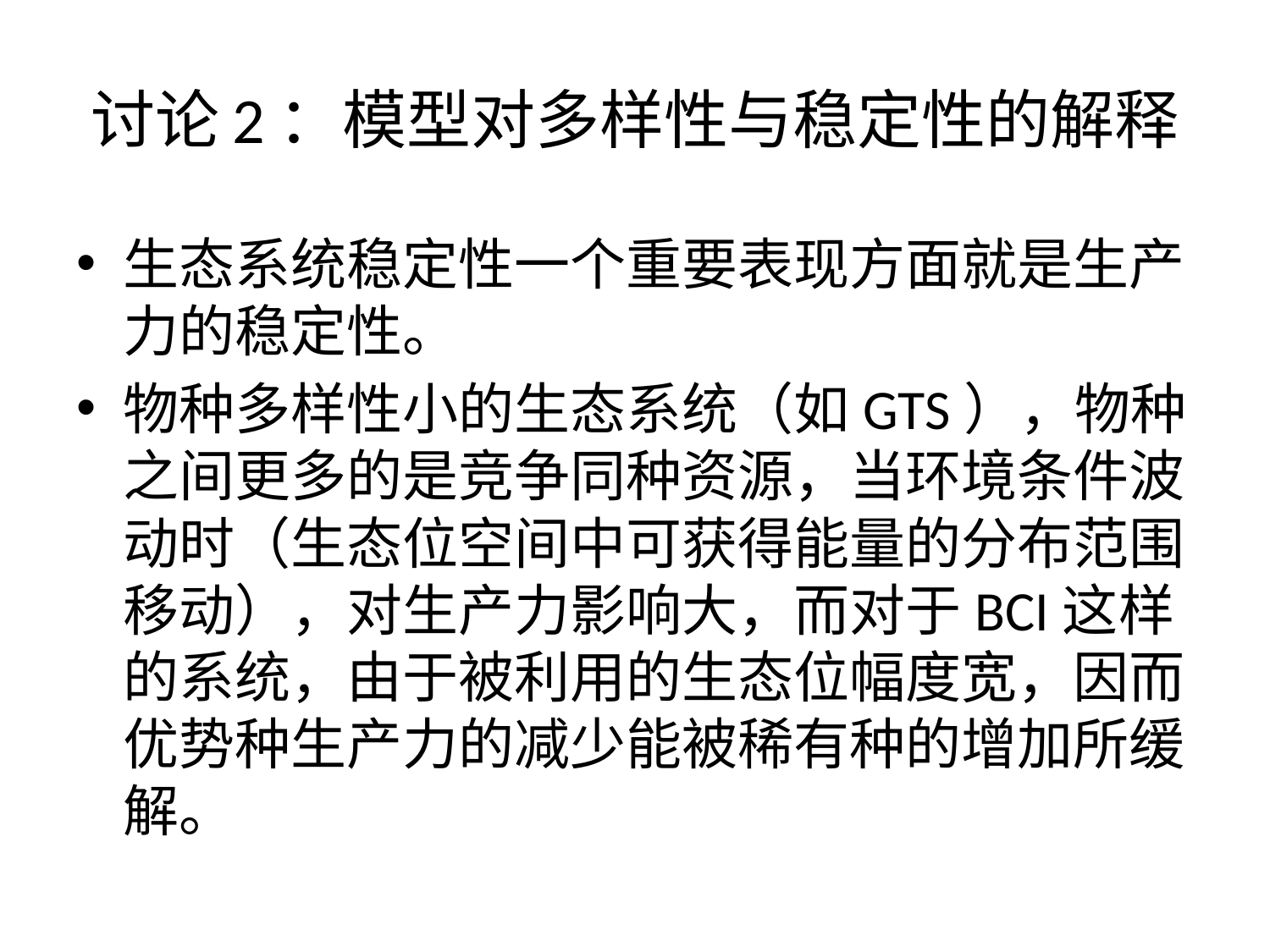

# 讨论2：模型对多样性与稳定性的解释
生态系统稳定性一个重要表现方面就是生产力的稳定性。
物种多样性小的生态系统（如GTS），物种之间更多的是竞争同种资源，当环境条件波动时（生态位空间中可获得能量的分布范围移动），对生产力影响大，而对于BCI这样的系统，由于被利用的生态位幅度宽，因而优势种生产力的减少能被稀有种的增加所缓解。